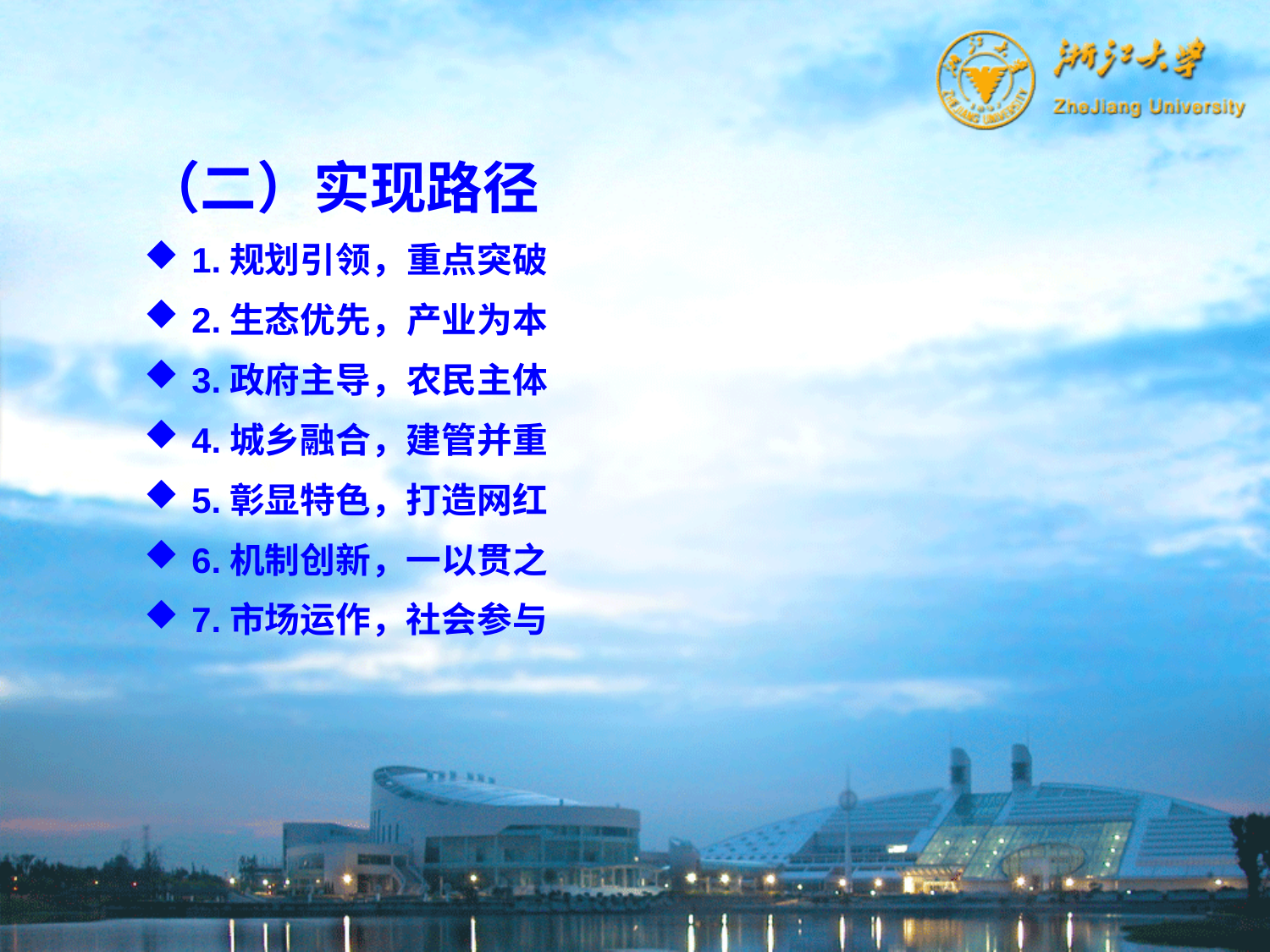

（二）实现路径
1.规划引领，重点突破
2.生态优先，产业为本
3.政府主导，农民主体
4.城乡融合，建管并重
5.彰显特色，打造网红
6.机制创新，一以贯之
7.市场运作，社会参与